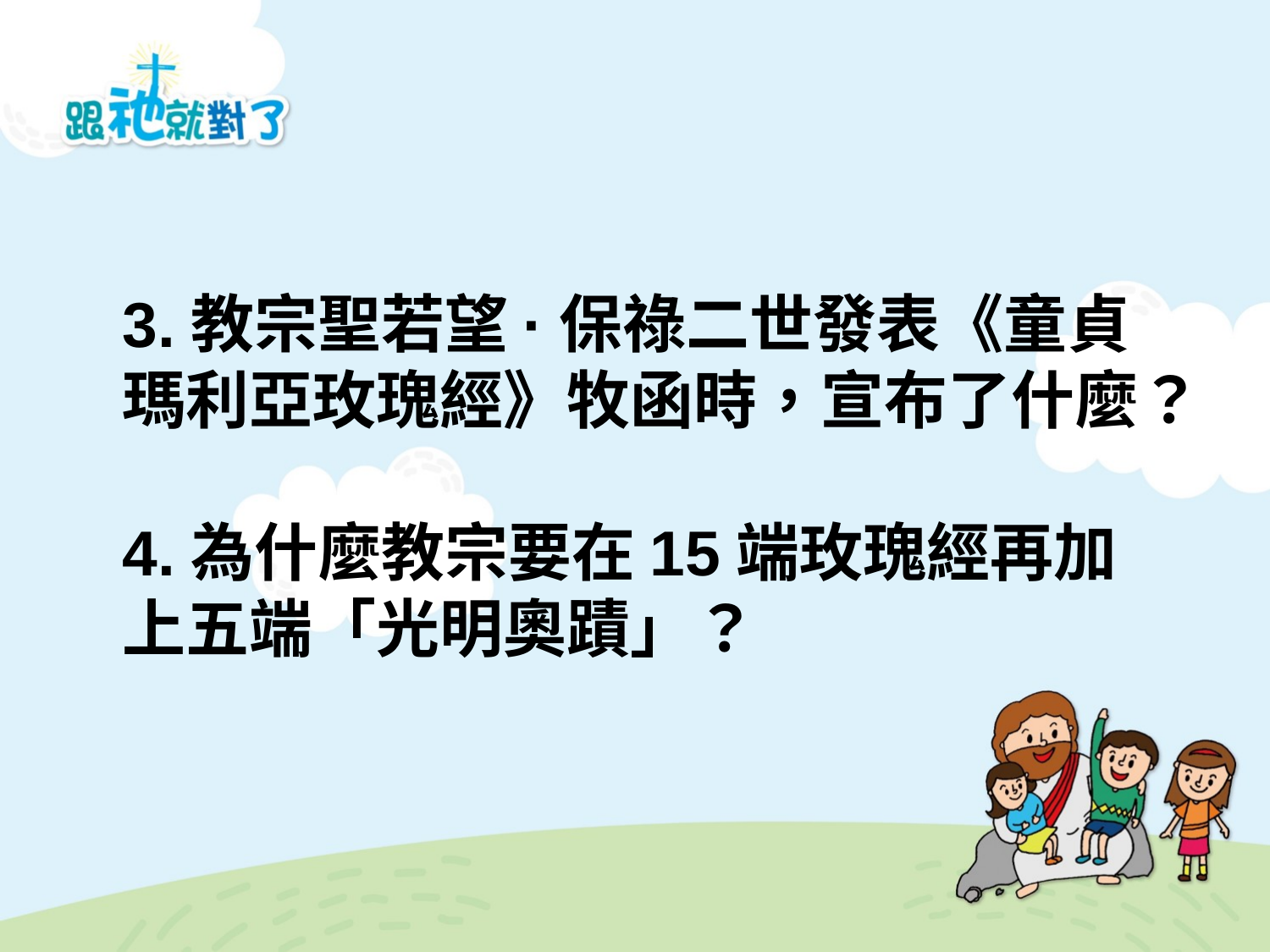

3.教宗聖若望·保祿二世發表《童貞瑪利亞玫瑰經》牧函時，宣布了什麼？

4.為什麼教宗要在15端玫瑰經再加上五端「光明奧蹟」？